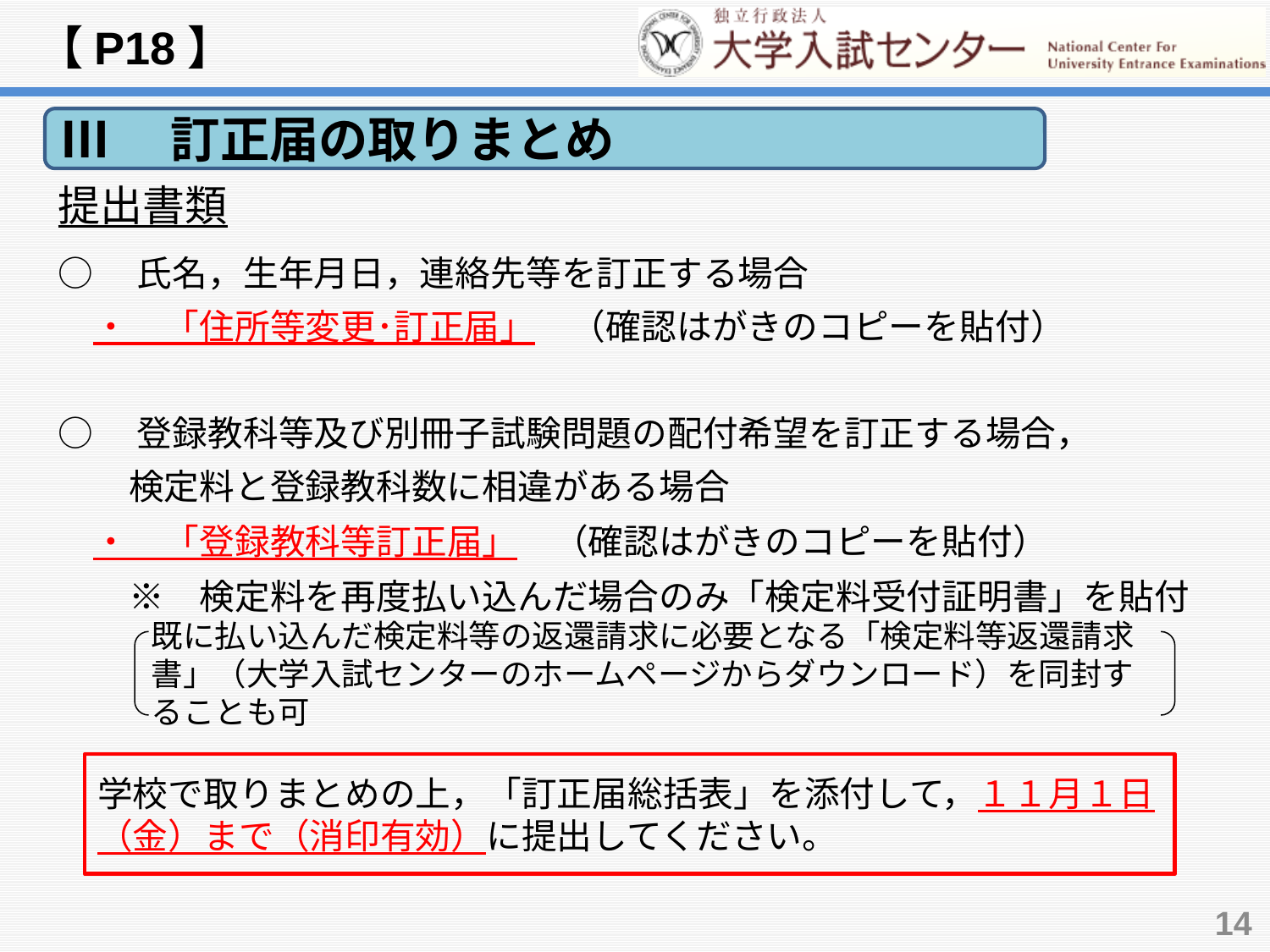

【P18】
Ⅲ　訂正届の取りまとめ
提出書類
○　氏名，生年月日，連絡先等を訂正する場合
　・　「住所等変更･訂正届」　（確認はがきのコピーを貼付）

○　登録教科等及び別冊子試験問題の配付希望を訂正する場合，
　　検定料と登録教科数に相違がある場合
　・　「登録教科等訂正届」　（確認はがきのコピーを貼付）
　　※　検定料を再度払い込んだ場合のみ「検定料受付証明書」を貼付
既に払い込んだ検定料等の返還請求に必要となる「検定料等返還請求書」（大学入試センターのホームページからダウンロード）を同封することも可
学校で取りまとめの上，「訂正届総括表」を添付して，１１月１日（金）まで（消印有効）に提出してください。
14